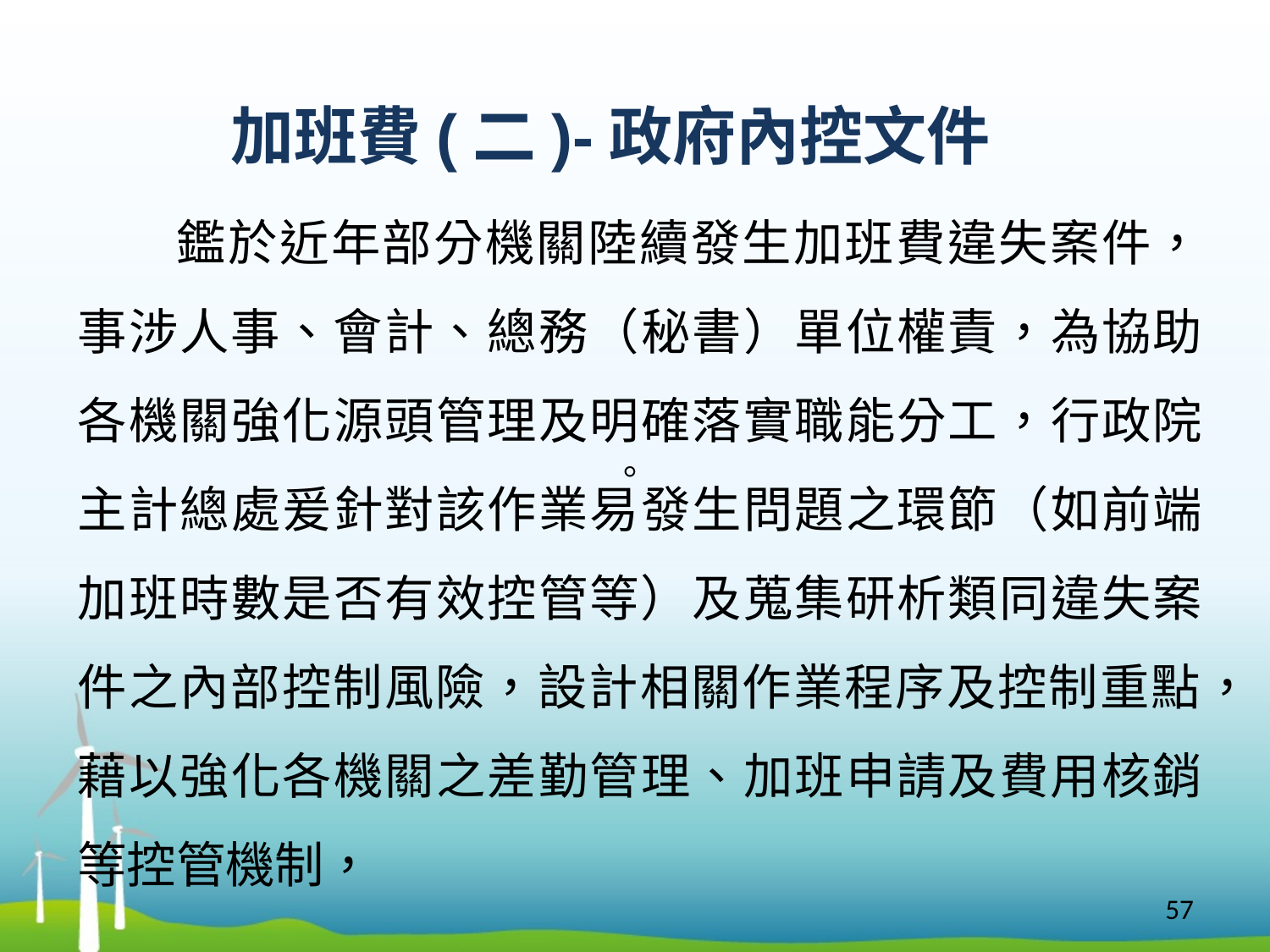

加班費(二)-政府內控文件
鑑於近年部分機關陸續發生加班費違失案件，事涉人事、會計、總務（秘書）單位權責，為協助各機關強化源頭管理及明確落實職能分工，行政院主計總處爰針對該作業易發生問題之環節（如前端加班時數是否有效控管等）及蒐集研析類同違失案件之內部控制風險，設計相關作業程序及控制重點，藉以強化各機關之差勤管理、加班申請及費用核銷等控管機制，
# 。
57